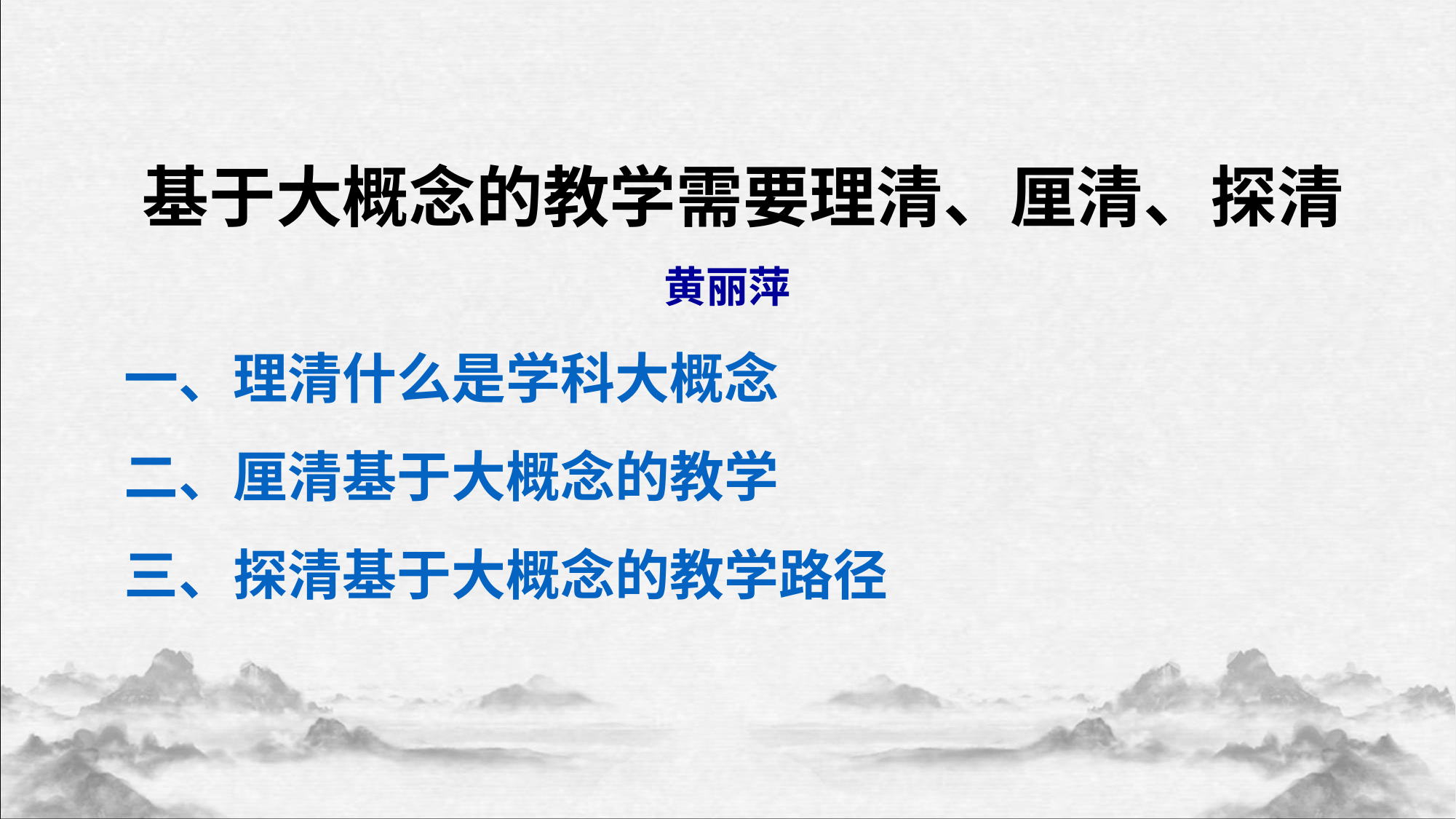

基于大概念的教学需要理清、厘清、探清
黄丽萍
      一、理清什么是学科大概念
      二、厘清基于大概念的教学
      三、探清基于大概念的教学路径